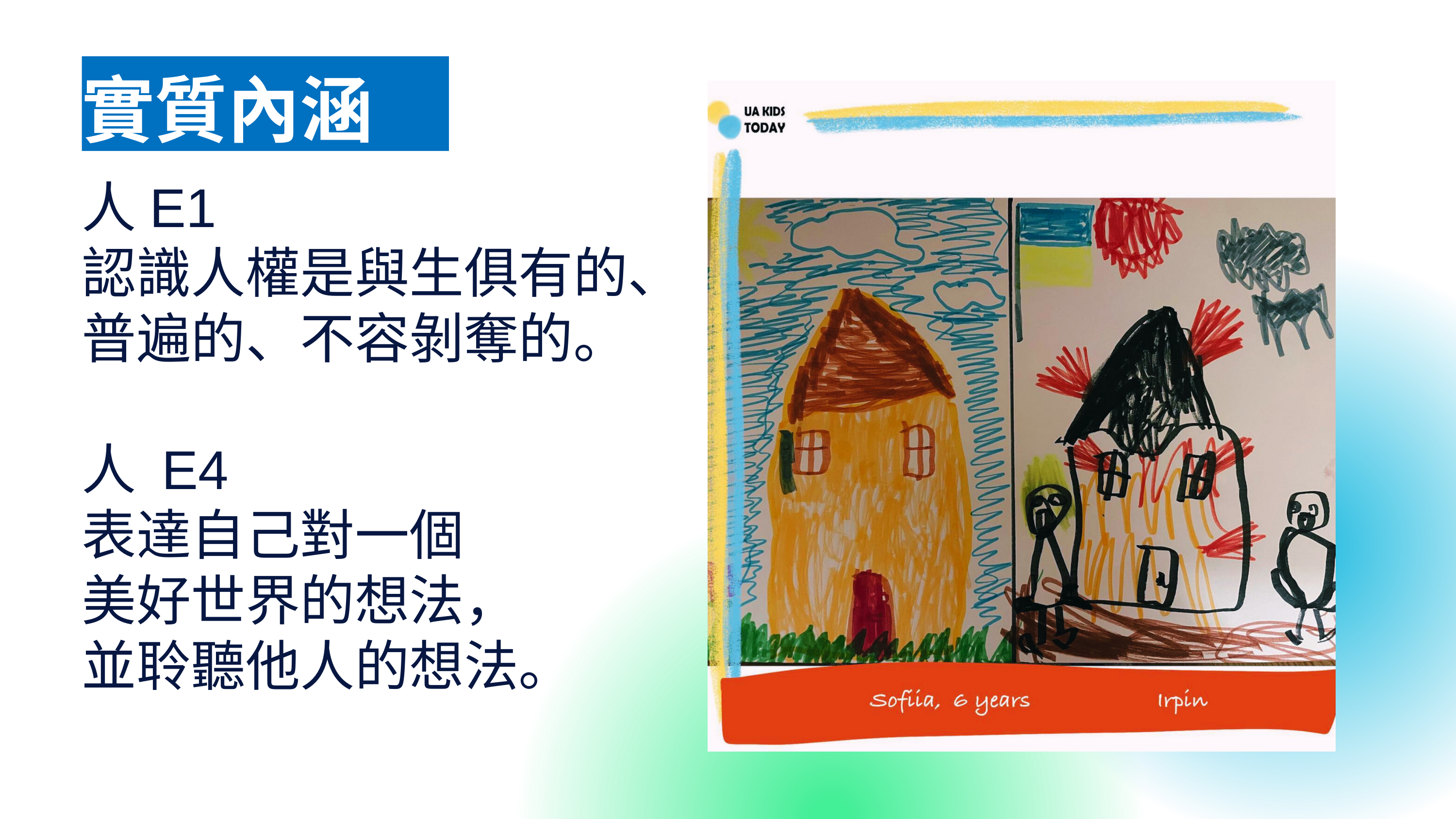

實質內涵

人E1
認識人權是與生俱有的、
普遍的、不容剝奪的。

人 E4
表達自己對一󠇡個󠇡
美好世界的想法，
並聆聽他人的想法。